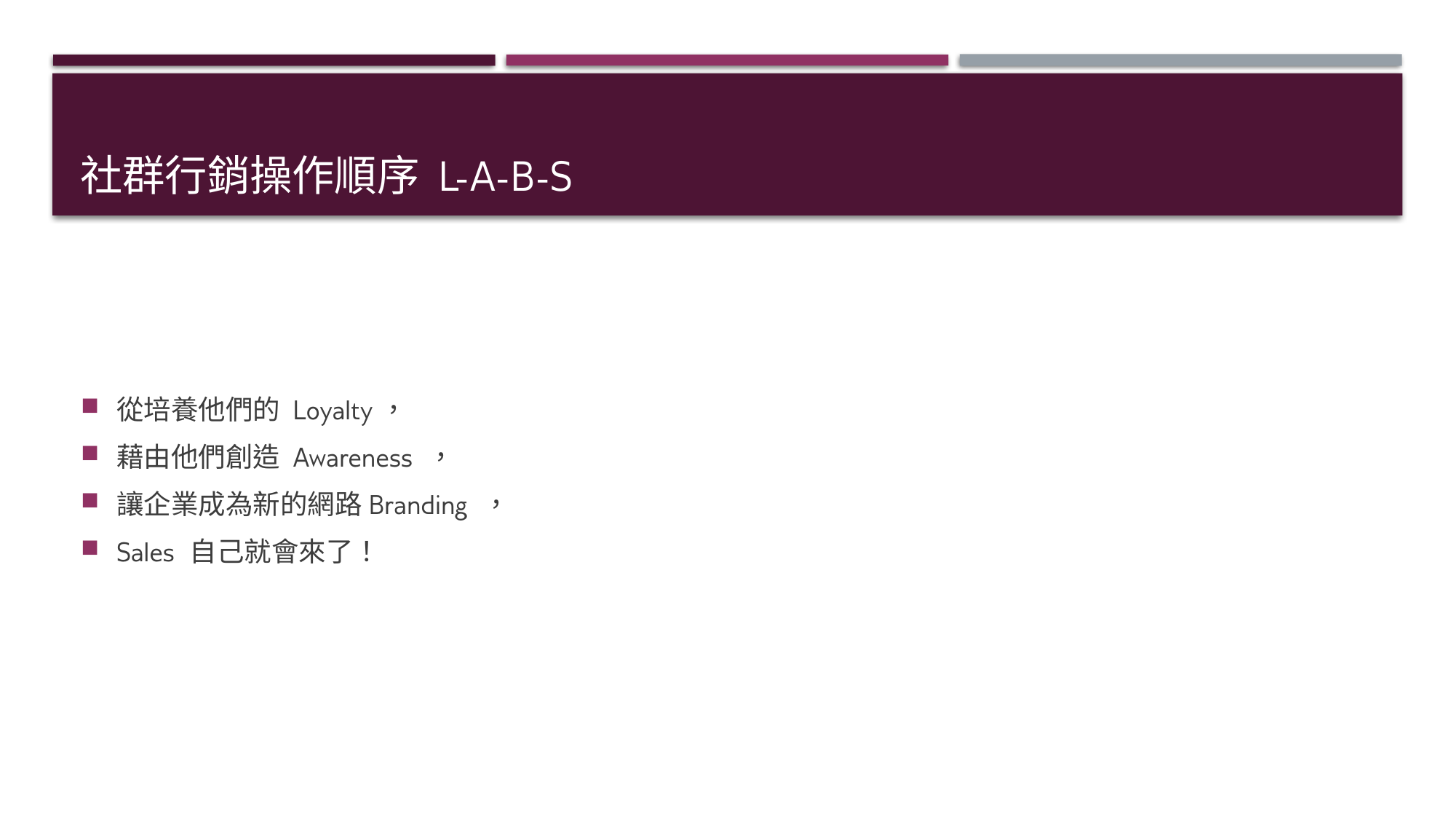

# 社群行銷操作順序 L-A-B-S
從培養他們的 Loyalty，
藉由他們創造 Awareness ，
讓企業成為新的網路Branding ，
Sales 自己就會來了！